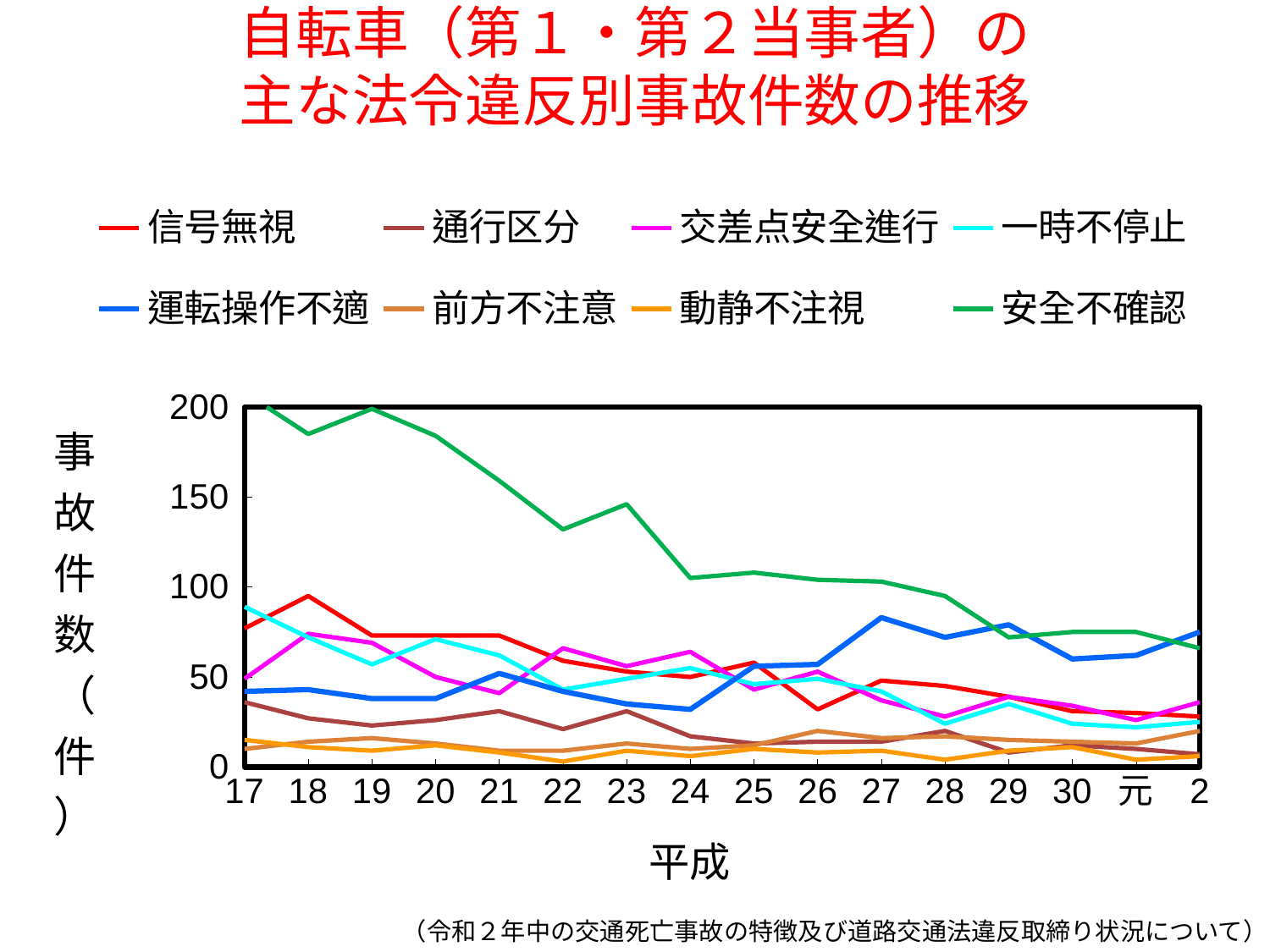

# 自転車（第１・第２当事者）の 主な法令違反別事故件数の推移

### Chart

| Category | 信号無視 | 通行区分 | 交差点安全進行 | 一時不停止 | 運転操作不適 | 前方不注意 | 動静不注視 | 安全不確認 |
|---|---|---|---|---|---|---|---|---|
| 17 | 77.0 | 36.0 | 49.0 | 89.0 | 42.0 | 10.0 | 15.0 | 208.0 |
| 18 | 95.0 | 27.0 | 74.0 | 72.0 | 43.0 | 14.0 | 11.0 | 185.0 |
| 19 | 73.0 | 23.0 | 69.0 | 57.0 | 38.0 | 16.0 | 9.0 | 199.0 |
| 20 | 73.0 | 26.0 | 50.0 | 71.0 | 38.0 | 13.0 | 12.0 | 184.0 |
| 21 | 73.0 | 31.0 | 41.0 | 62.0 | 52.0 | 9.0 | 8.0 | 159.0 |
| 22 | 59.0 | 21.0 | 66.0 | 43.0 | 42.0 | 9.0 | 3.0 | 132.0 |
| 23 | 53.0 | 31.0 | 56.0 | 49.0 | 35.0 | 13.0 | 9.0 | 146.0 |
| 24 | 50.0 | 17.0 | 64.0 | 55.0 | 32.0 | 10.0 | 6.0 | 105.0 |
| 25 | 58.0 | 13.0 | 43.0 | 46.0 | 56.0 | 12.0 | 10.0 | 108.0 |
| 26 | 32.0 | 14.0 | 53.0 | 49.0 | 57.0 | 20.0 | 8.0 | 104.0 |
| 27 | 48.0 | 14.0 | 37.0 | 42.0 | 83.0 | 16.0 | 9.0 | 103.0 |
| 28 | 45.0 | 20.0 | 28.0 | 24.0 | 72.0 | 17.0 | 4.0 | 95.0 |
| 29 | 39.0 | 8.0 | 39.0 | 35.0 | 79.0 | 15.0 | 9.0 | 72.0 |
| 30 | 31.0 | 12.0 | 34.0 | 24.0 | 60.0 | 14.0 | 11.0 | 75.0 |
| 元 | 30.0 | 10.0 | 26.0 | 22.0 | 62.0 | 13.0 | 4.0 | 75.0 |
| 2 | 28.0 | 7.0 | 36.0 | 25.0 | 75.0 | 20.0 | 6.0 | 66.0 |
（令和２年中の交通死亡事故の特徴及び道路交通法違反取締り状況について）